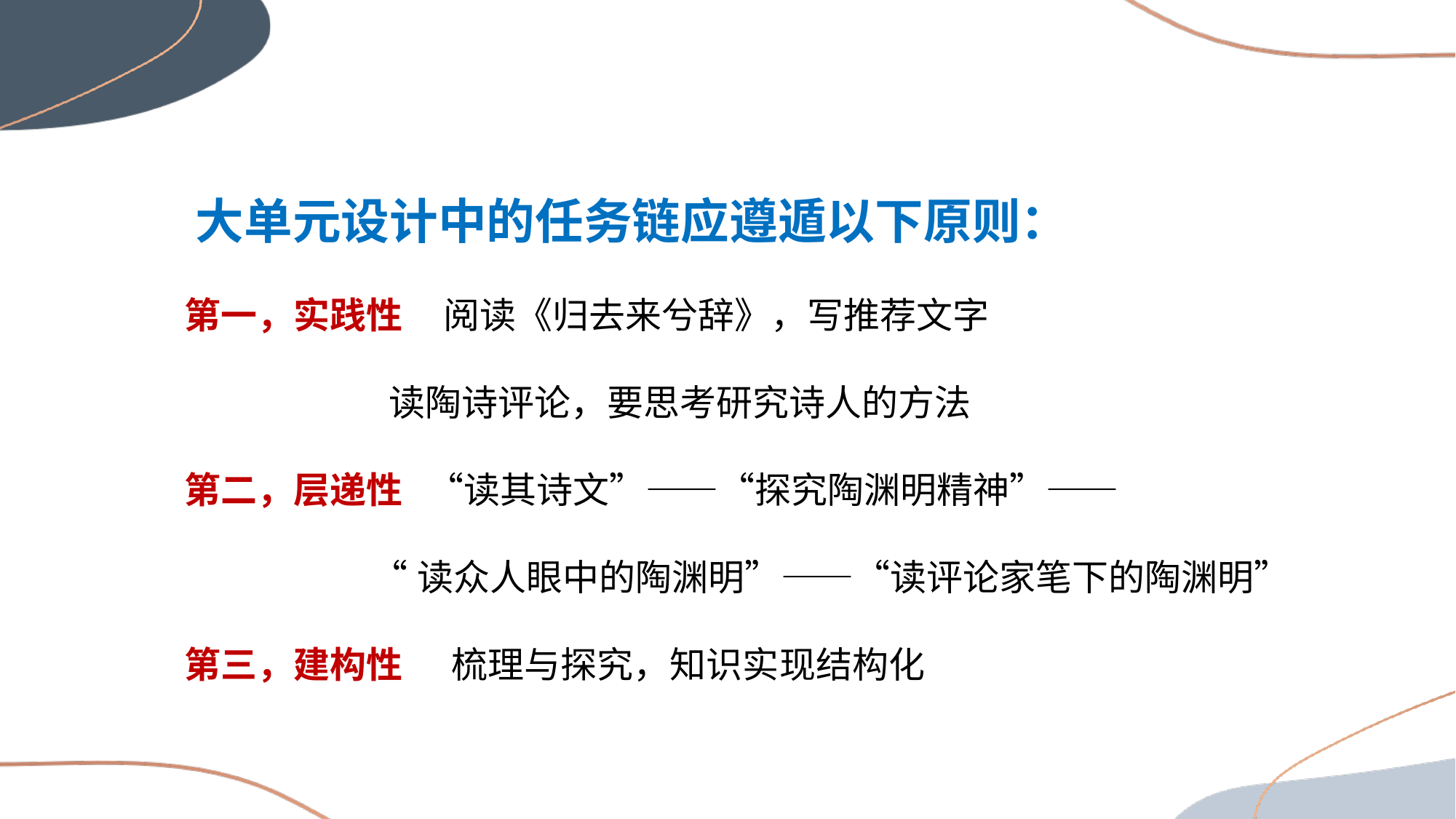

大单元设计中的任务链应遵遁以下原则：
   第一，实践性     阅读《归去来兮辞》，写推荐文字
                            读陶诗评论，要思考研究诗人的方法
   第二，层递性   “读其诗文”——“探究陶渊明精神”——
                           “读众人眼中的陶渊明”——“读评论家笔下的陶渊明”
   第三，建构性      梳理与探究，知识实现结构化